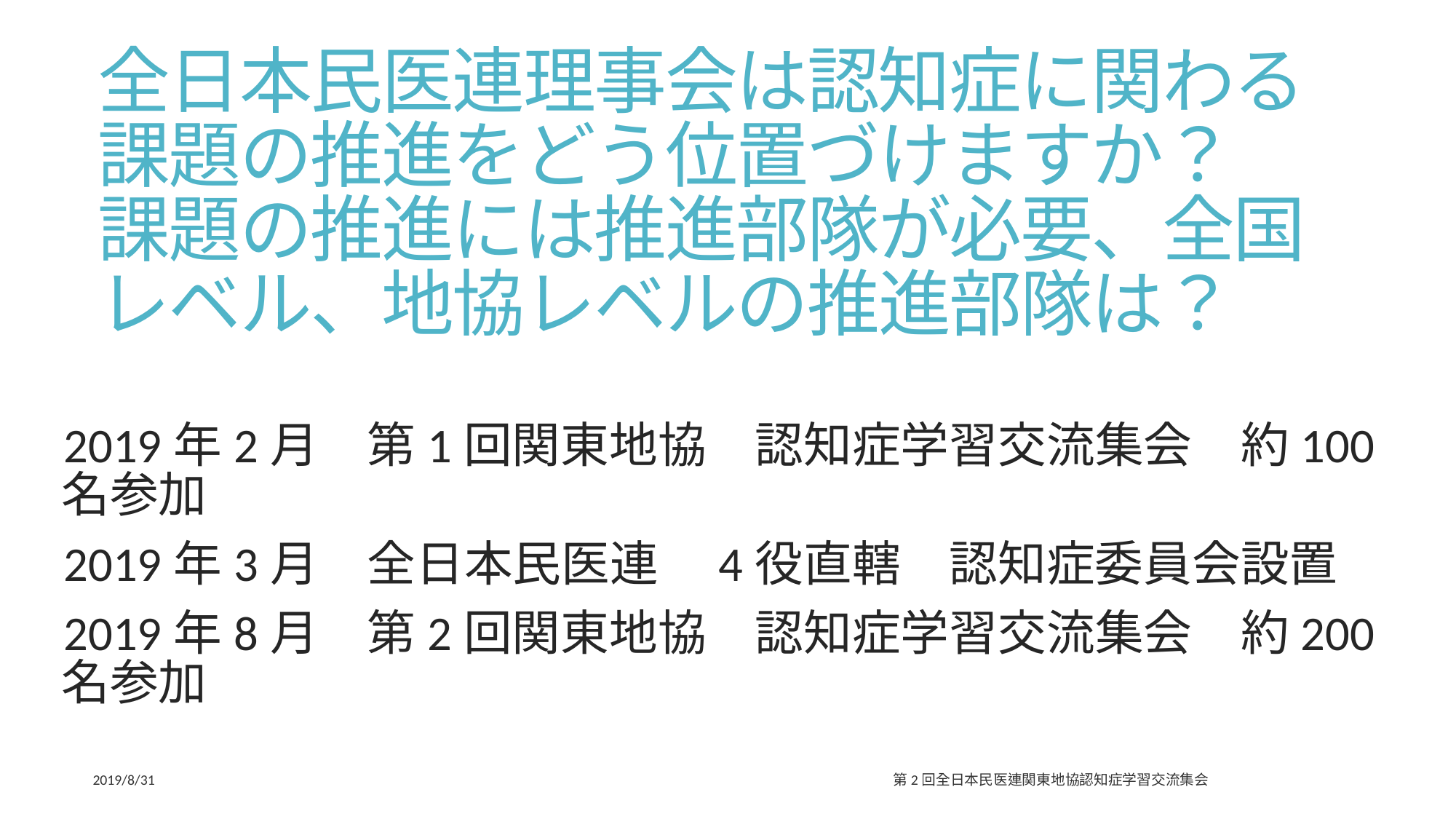

# 全日本民医連理事会は認知症に関わる課題の推進をどう位置づけますか？ 課題の推進には推進部隊が必要、全国レベル、地協レベルの推進部隊は？

2019年2月　第1回関東地協　認知症学習交流集会　約100名参加
2019年3月　全日本民医連　4役直轄　認知症委員会設置
2019年8月　第2回関東地協　認知症学習交流集会　約200名参加

2019/8/31
第2回全日本民医連関東地協認知症学習交流集会